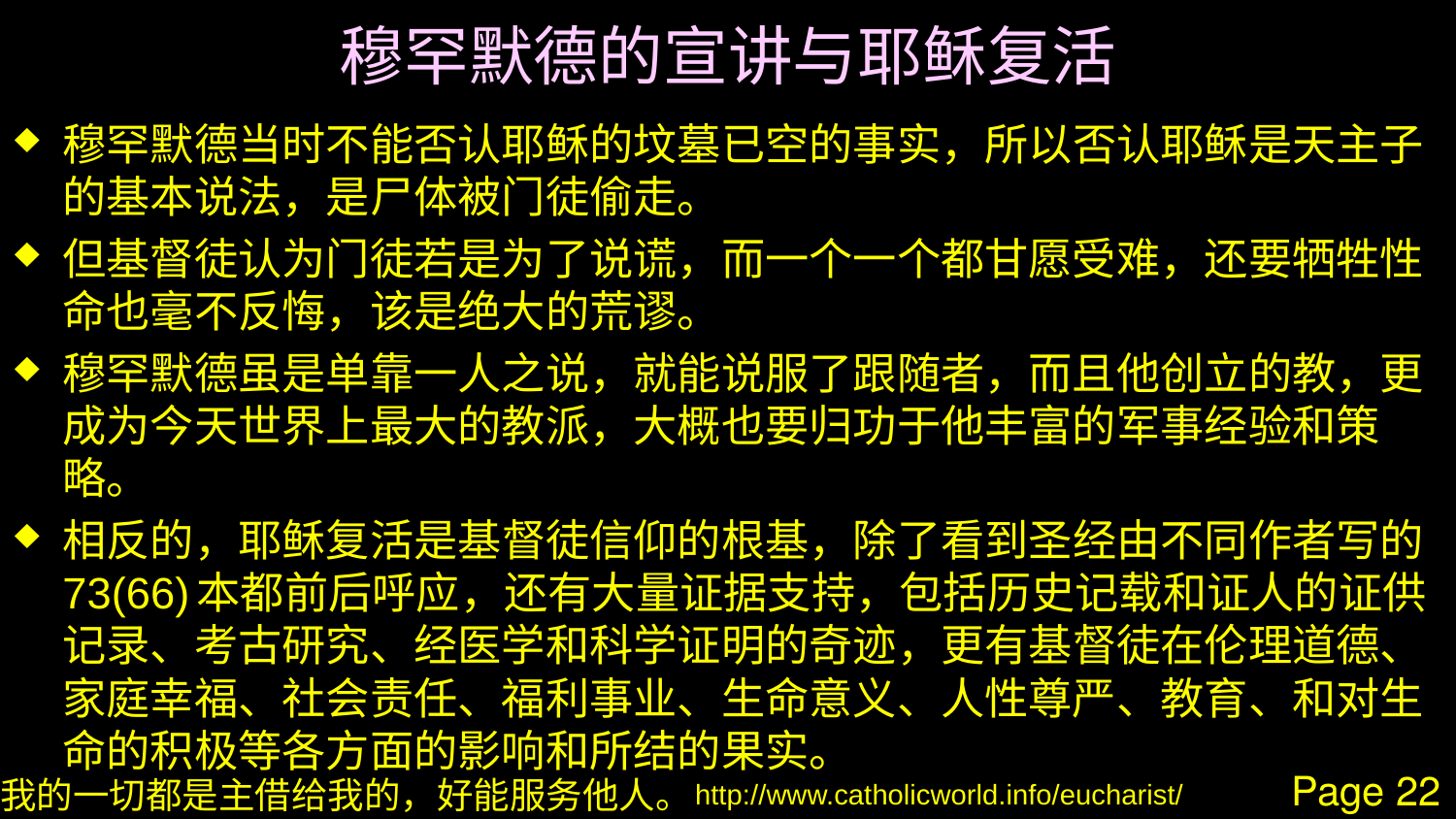

# 穆罕默德的宣讲与耶稣复活
穆罕默德当时不能否认耶稣的坟墓已空的事实，所以否认耶稣是天主子的基本说法，是尸体被门徒偷走。
但基督徒认为门徒若是为了说谎，而一个一个都甘愿受难，还要牺牲性命也毫不反悔，该是绝大的荒谬。
穆罕默德虽是单靠一人之说，就能说服了跟随者，而且他创立的教，更成为今天世界上最大的教派，大概也要归功于他丰富的军事经验和策略。
相反的，耶稣复活是基督徒信仰的根基，除了看到圣经由不同作者写的73(66)本都前后呼应，还有大量证据支持，包括历史记载和证人的证供记录、考古研究、经医学和科学证明的奇迹，更有基督徒在伦理道德、家庭幸福、社会责任、福利事业、生命意义、人性尊严、教育、和对生命的积极等各方面的影响和所结的果实。